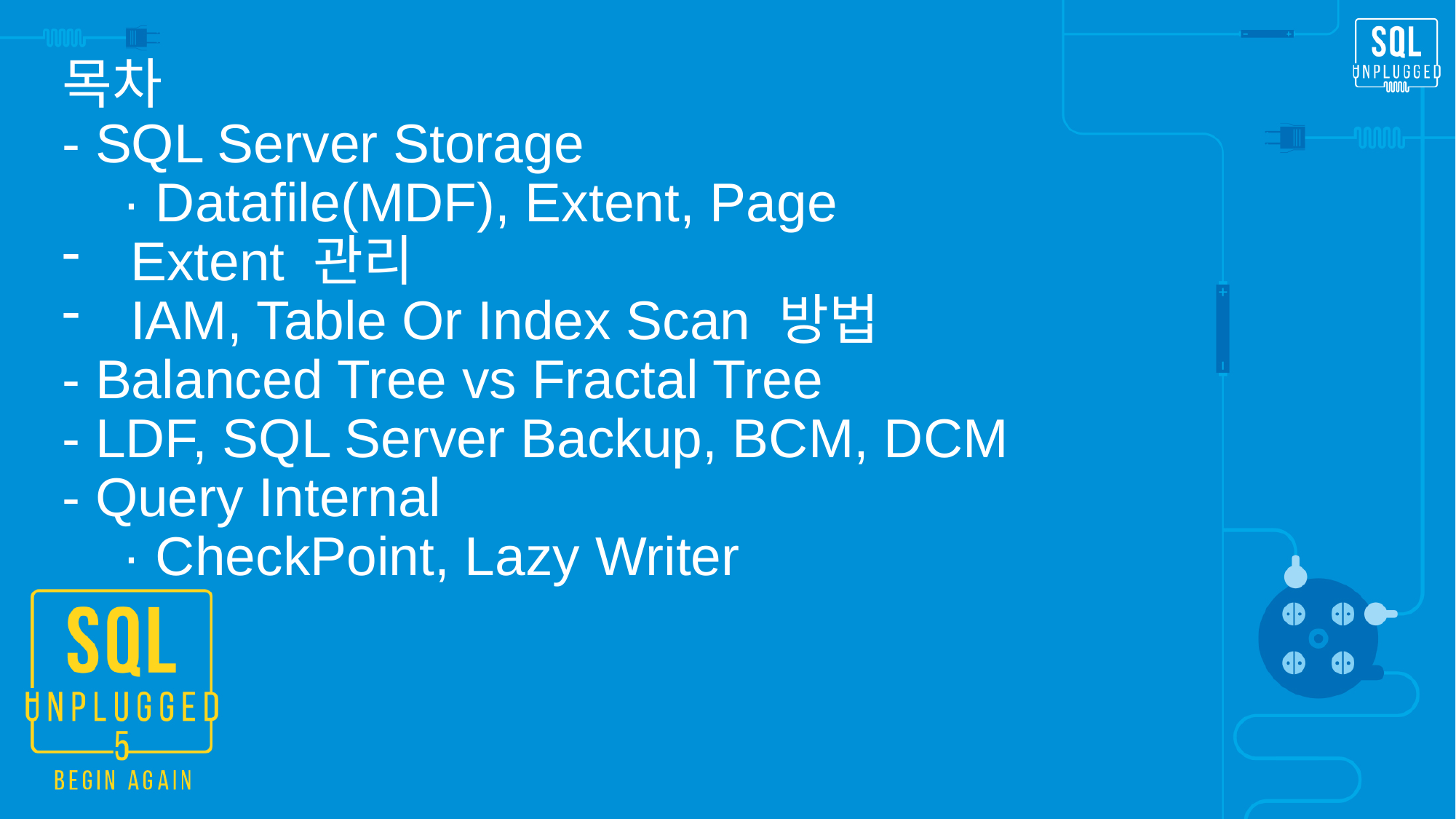

목차
- SQL Server Storage
    · Datafile(MDF), Extent, Page
Extent 관리
IAM, Table Or Index Scan 방법
- Balanced Tree vs Fractal Tree
- LDF, SQL Server Backup, BCM, DCM
- Query Internal
    · CheckPoint, Lazy Writer